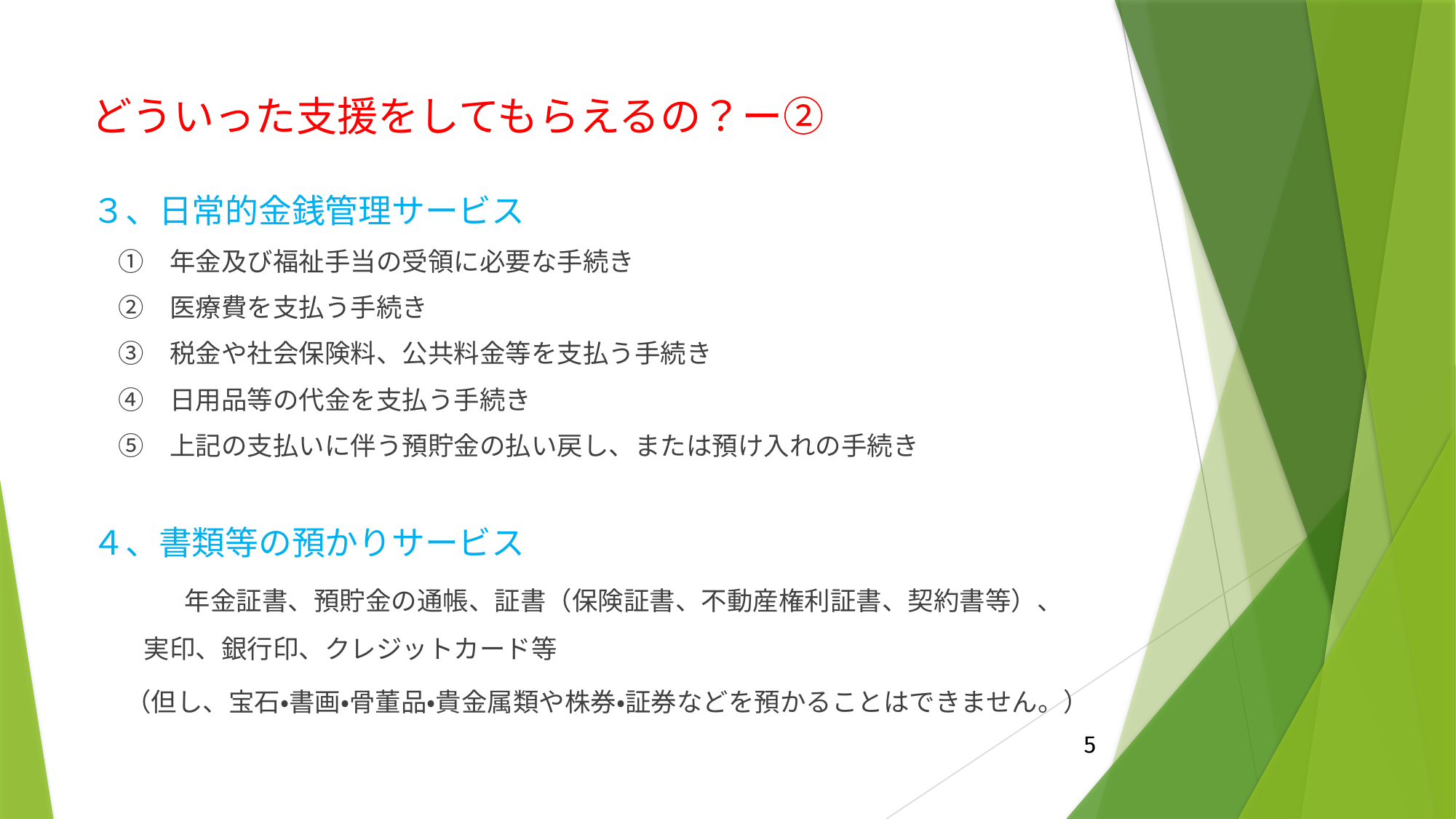

どういった支援をしてもらえるの？ー②
３、日常的金銭管理サービス
　①　年金及び福祉手当の受領に必要な手続き
　②　医療費を支払う手続き
　③　税金や社会保険料、公共料金等を支払う手続き
　④　日用品等の代金を支払う手続き
　⑤　上記の支払いに伴う預貯金の払い戻し、または預け入れの手続き

４、書類等の預かりサービス
　　　年金証書、預貯金の通帳、証書（保険証書、不動産権利証書、契約書等）、
　　実印、銀行印、クレジットカード等
　（但し、宝石・書画・骨董品・貴金属類や株券・証券などを預かることはできません。）

5